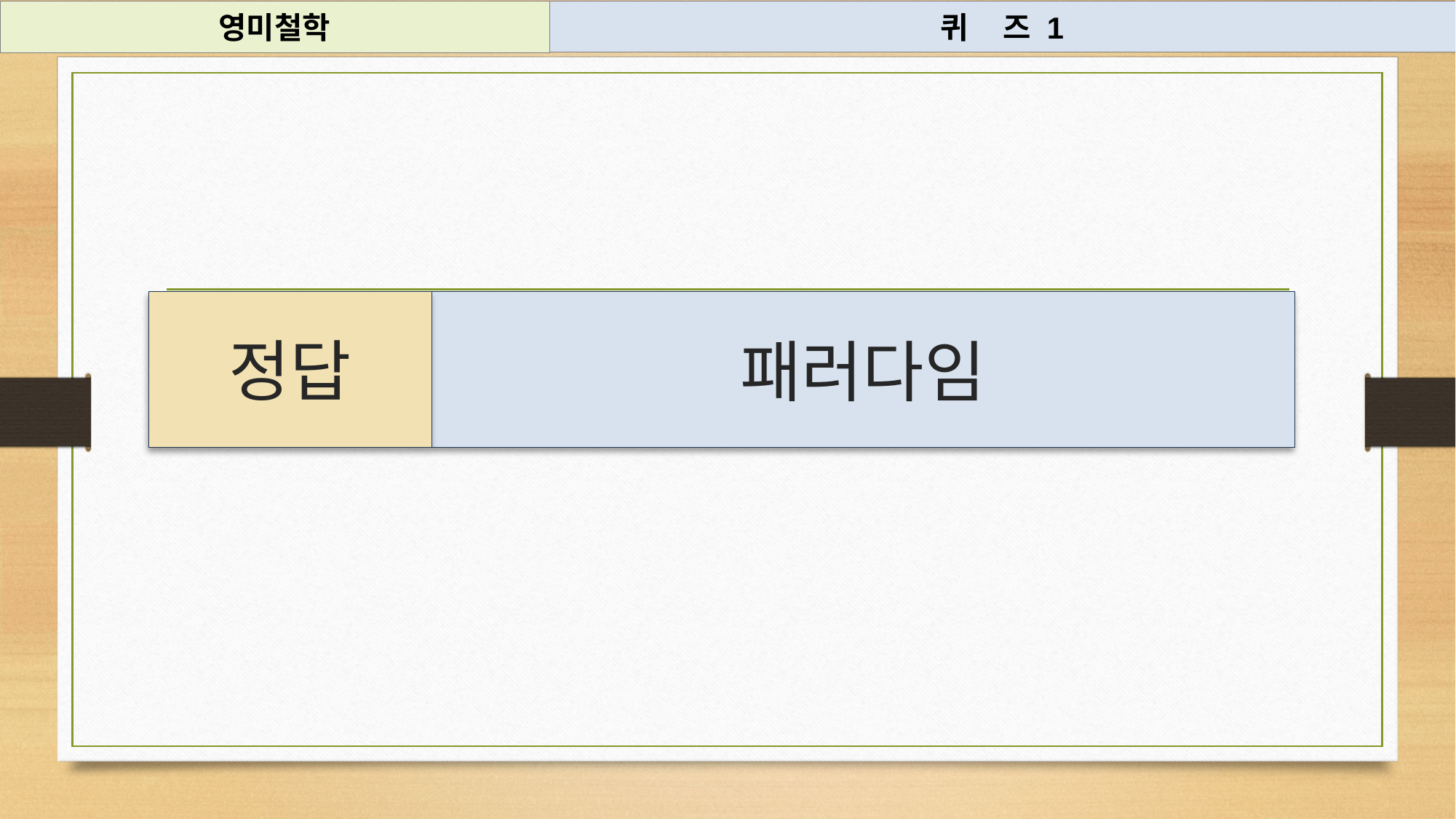

영미철학
퀴    즈 1
정답
패러다임
#